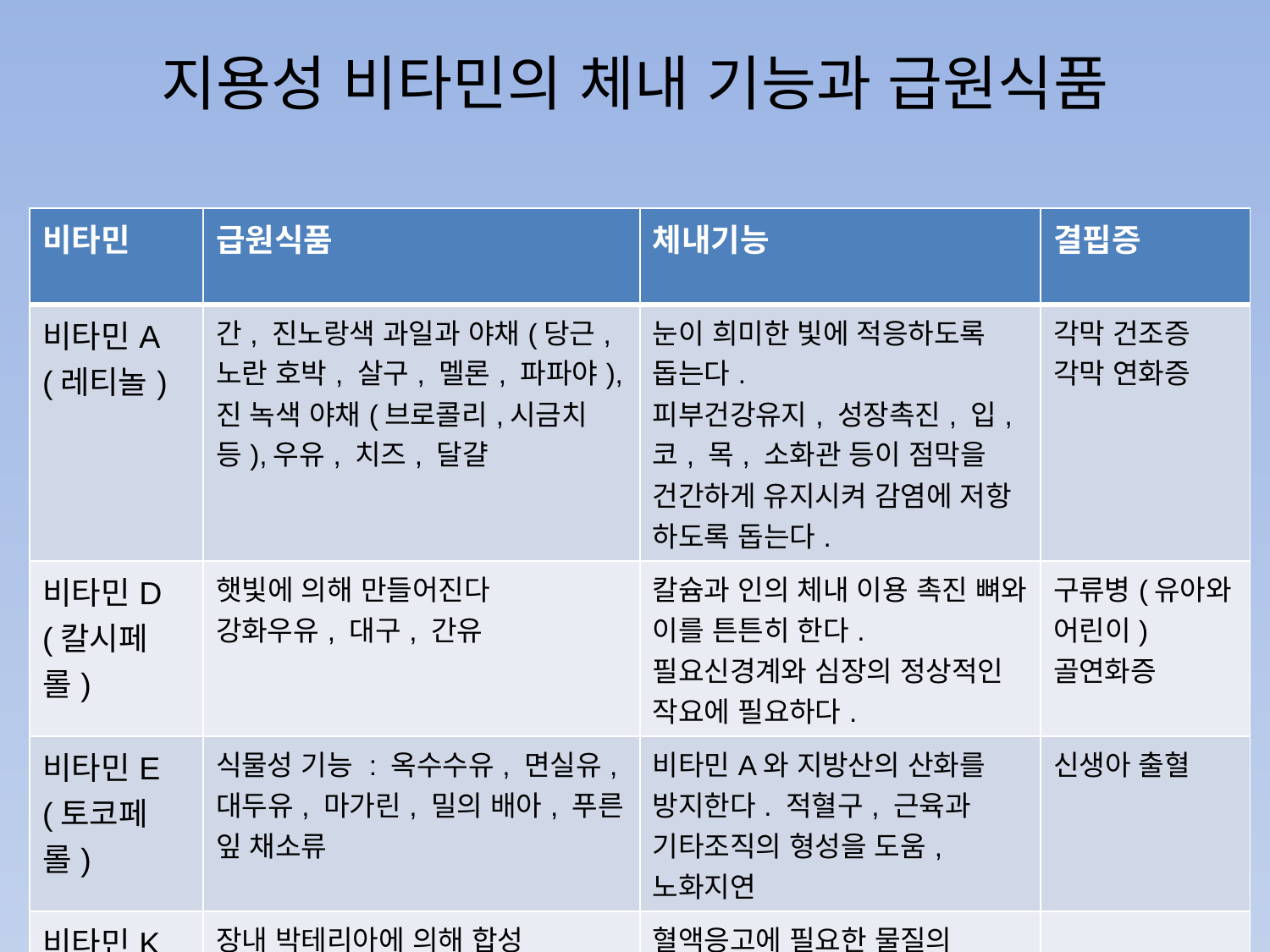

# 지용성 비타민의 체내 기능과 급원식품
| 비타민 | 급원식품 | 체내기능 | 결핍증 |
| --- | --- | --- | --- |
| 비타민A (레티놀) | 간, 진노랑색 과일과 야채(당근, 노란 호박, 살구, 멜론, 파파야), 진 녹색 야채(브로콜리,시금치 등),우유, 치즈, 달걀 | 눈이 희미한 빛에 적응하도록 돕는다. 피부건강유지, 성장촉진, 입, 코, 목, 소화관 등이 점막을 건간하게 유지시켜 감염에 저항 하도록 돕는다. | 각막 건조증 각막 연화증 |
| 비타민D (칼시페롤) | 햇빛에 의해 만들어진다 강화우유, 대구, 간유 | 칼슘과 인의 체내 이용 촉진 뼈와 이를 튼튼히 한다. 필요신경계와 심장의 정상적인 작요에 필요하다. | 구류병(유아와 어린이)골연화증 |
| 비타민E (토코페롤) | 식물성 기능 : 옥수수유, 면실유, 대두유, 마가린, 밀의 배아, 푸른 잎 채소류 | 비타민A와 지방산의 산화를 방지한다. 적혈구, 근육과 기타조직의 형성을 도움, 노화지연 | 신생아 출혈 |
| 비타민K | 장내 박테리아에 의해 합성 푸른잎 채소류 : 양배추, 감자류, 간 | 혈액응고에 필요한 물질의 합성을 도움 |  |